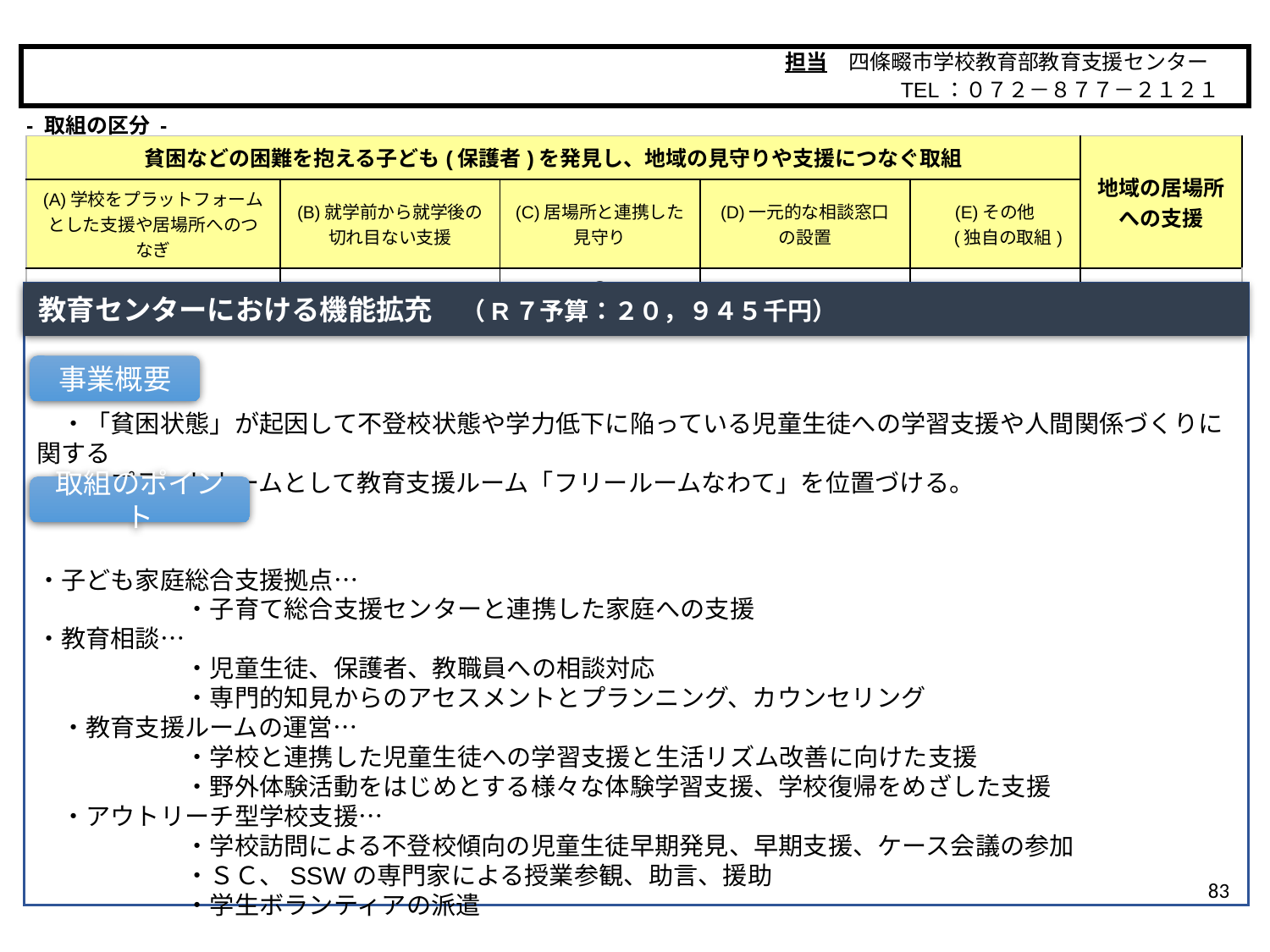

担当　四條畷市学校教育部教育支援センター
　　　　　 TEL：０７２－８７７－２１２１

四條畷市
- 取組の区分 -
| 貧困などの困難を抱える子ども(保護者)を発見し、地域の見守りや支援につなぐ取組 |  |  |  |  | 地域の居場所 への支援 |
| --- | --- | --- | --- | --- | --- |
| (A)学校をプラットフォームとした支援や居場所へのつなぎ | (B)就学前から就学後の 切れ目ない支援 | (C)居場所と連携した 見守り | (D)一元的な相談窓口 の設置 | (E)その他 　 (独自の取組) |  |
|  |  | 〇 |  |  |  |
教育センターにおける機能拡充　（R７予算：２０，９４５千円）

　・「貧困状態」が起因して不登校状態や学力低下に陥っている児童生徒への学習支援や人間関係づくりに関する
　　　プラットホームとして教育支援ルーム「フリールームなわて」を位置づける。

・子ども家庭総合支援拠点…
　　　　　　・子育て総合支援センターと連携した家庭への支援
・教育相談…
　　　　　　・児童生徒、保護者、教職員への相談対応
　　　　　　・専門的知見からのアセスメントとプランニング、カウンセリング
　・教育支援ルームの運営…
　　　　　　・学校と連携した児童生徒への学習支援と生活リズム改善に向けた支援
　　　　　　・野外体験活動をはじめとする様々な体験学習支援、学校復帰をめざした支援
　・アウトリーチ型学校支援…
　　　　　　・学校訪問による不登校傾向の児童生徒早期発見、早期支援、ケース会議の参加
　　　　　　・ＳＣ、SSWの専門家による授業参観、助言、援助
　　　　　　・学生ボランティアの派遣

事業概要
取組のポイント
83